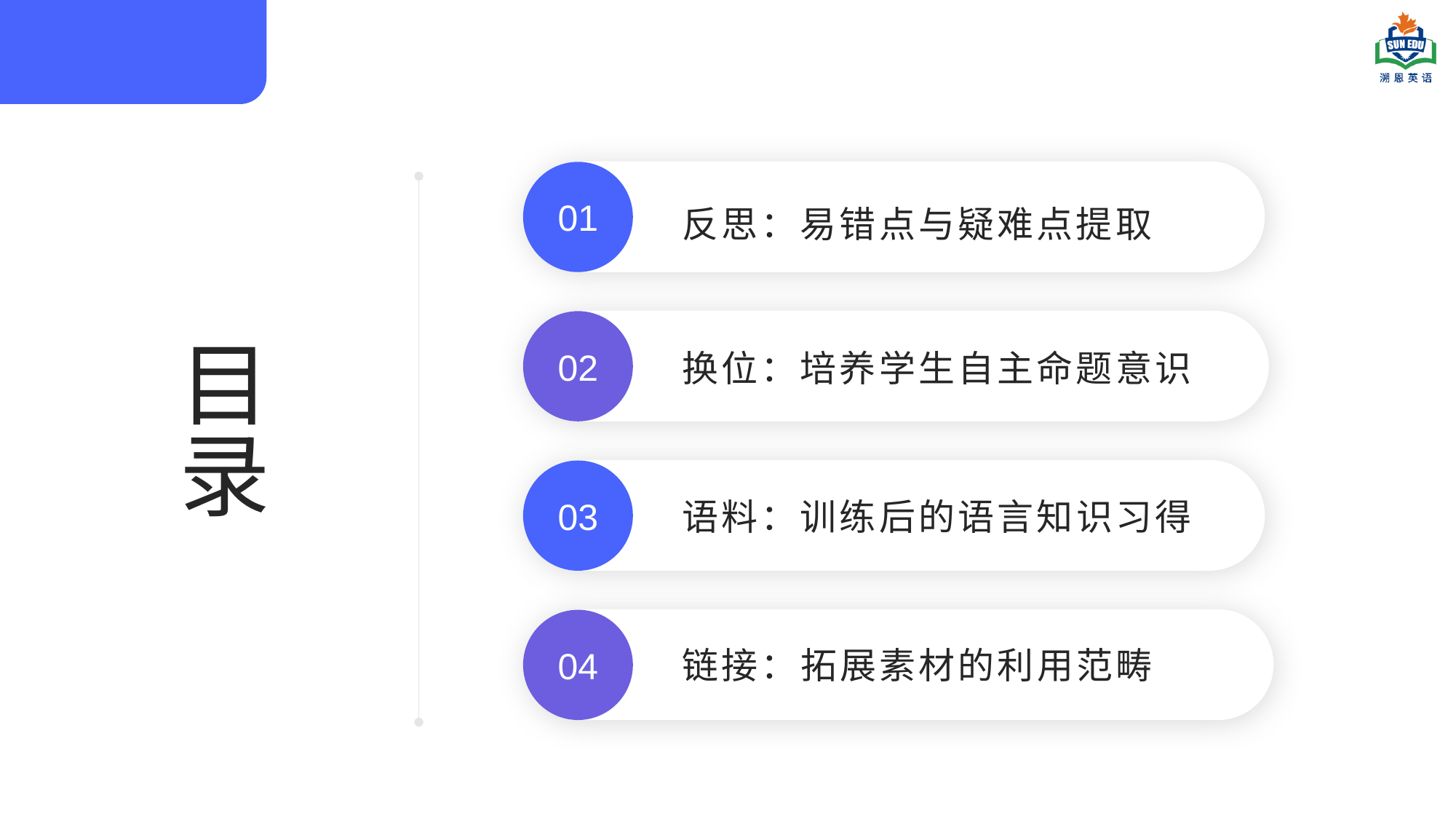

01
反思：易错点与疑难点提取
目录

02
换位：培养学生自主命题意识

03
语料：训练后的语言知识习得

04
链接：拓展素材的利用范畴